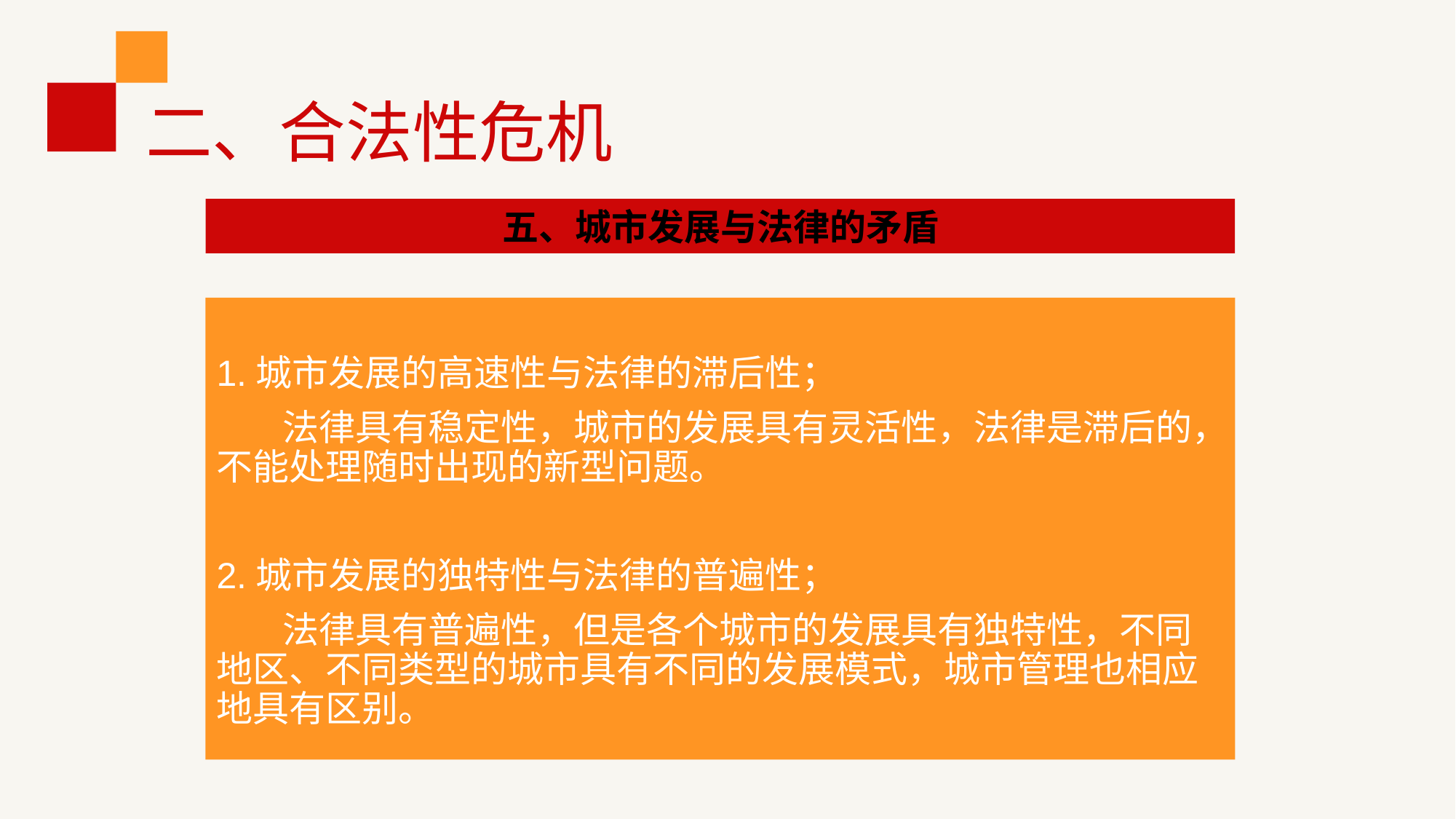

# 二、合法性危机
五、城市发展与法律的矛盾

1.城市发展的高速性与法律的滞后性；
       法律具有稳定性，城市的发展具有灵活性，法律是滞后的，不能处理随时出现的新型问题。

2.城市发展的独特性与法律的普遍性；
       法律具有普遍性，但是各个城市的发展具有独特性，不同地区、不同类型的城市具有不同的发展模式，城市管理也相应地具有区别。